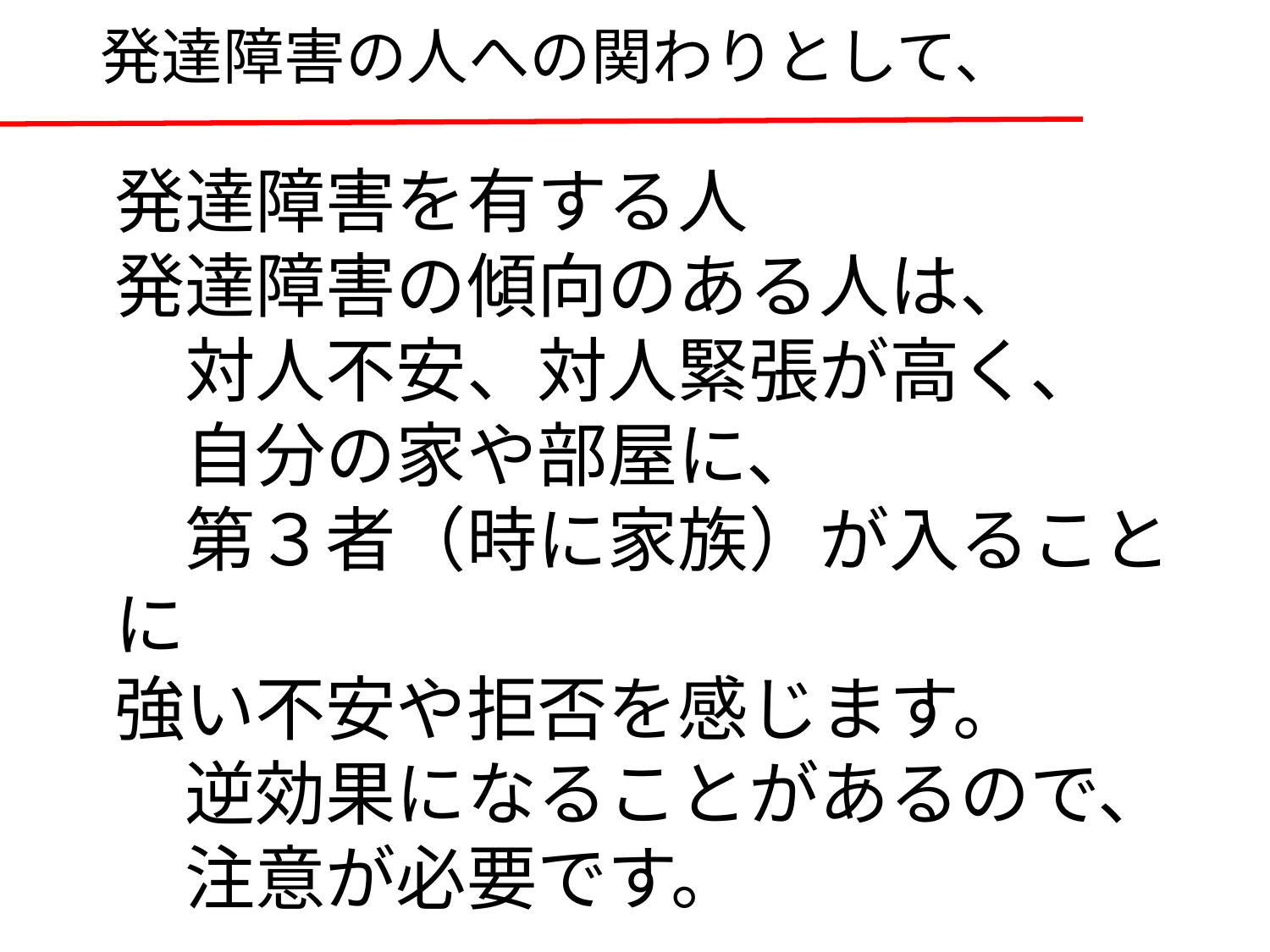

# 発達障害の人への関わりとして、
発達障害を有する人
発達障害の傾向のある人は、
　対人不安、対人緊張が高く、
　自分の家や部屋に、
　第３者（時に家族）が入ることに
強い不安や拒否を感じます。
　逆効果になることがあるので、
　注意が必要です。